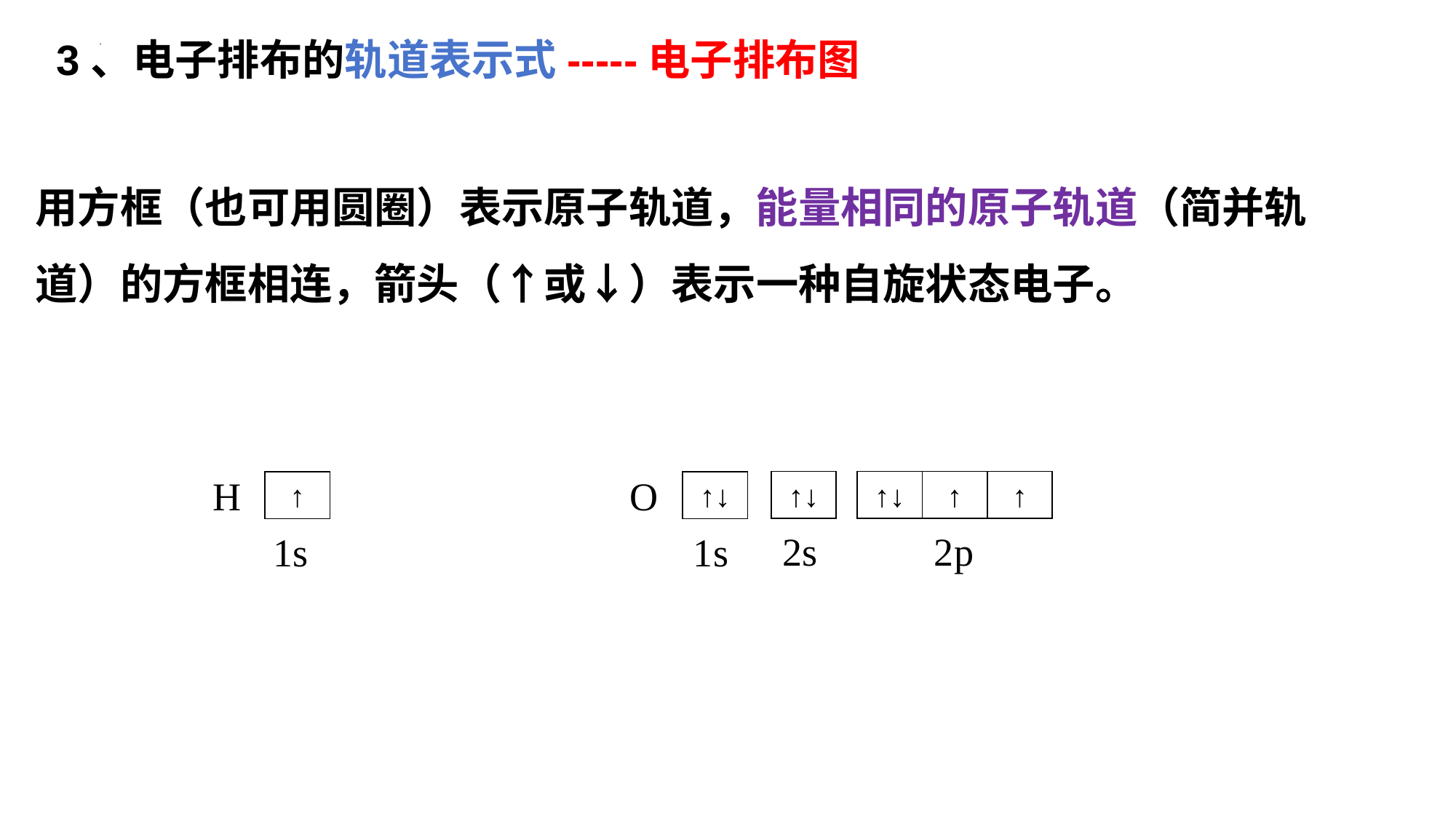

3、电子排布的轨道表示式-----电子排布图
用方框（也可用圆圈）表示原子轨道，能量相同的原子轨道（简并轨道）的方框相连，箭头（↑或↓）表示一种自旋状态电子。
H
↑
1s
O
↑↓
↑↓
↑
↑
↑↓
2s
2p
1s